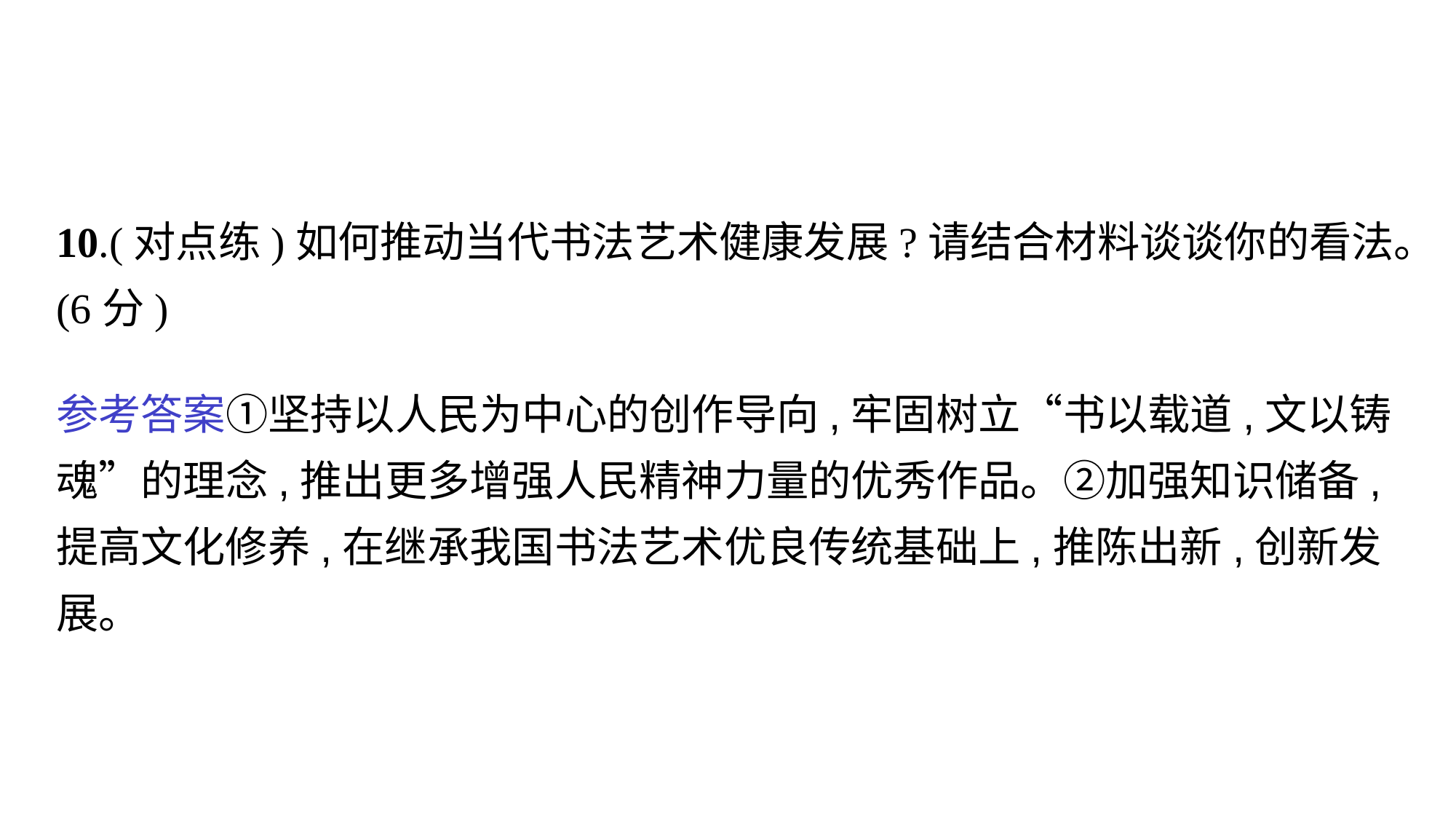

10.(对点练)如何推动当代书法艺术健康发展?请结合材料谈谈你的看法。(6分)
参考答案①坚持以人民为中心的创作导向,牢固树立“书以载道,文以铸魂”的理念,推出更多增强人民精神力量的优秀作品。②加强知识储备,提高文化修养,在继承我国书法艺术优良传统基础上,推陈出新,创新发展。